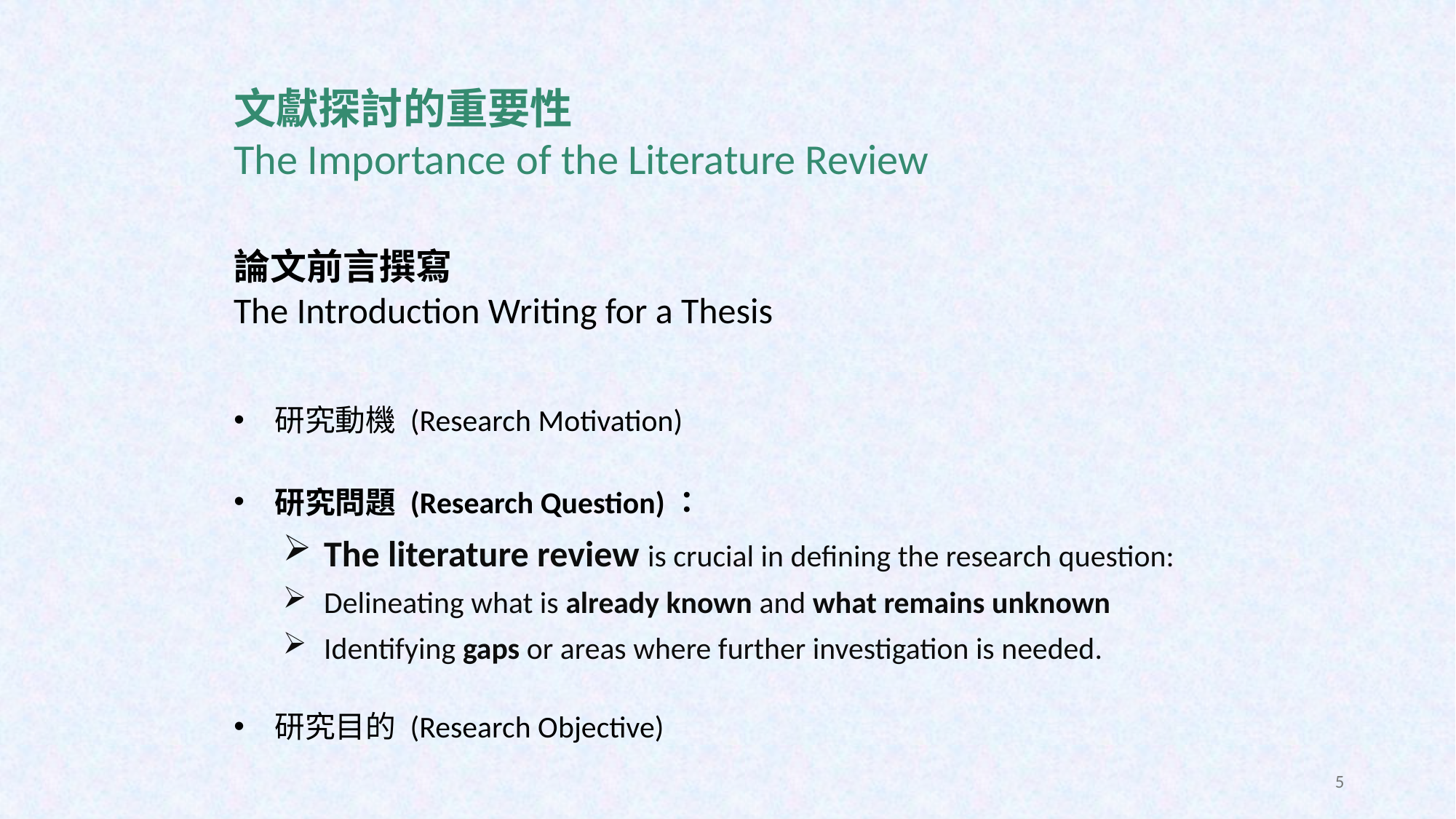

文獻探討的重要性
The Importance of the Literature Review
論文前言撰寫
The Introduction Writing for a Thesis
研究動機 (Research Motivation)
研究問題 (Research Question)：
The literature review is crucial in defining the research question:
Delineating what is already known and what remains unknown
Identifying gaps or areas where further investigation is needed.
研究目的 (Research Objective)
5